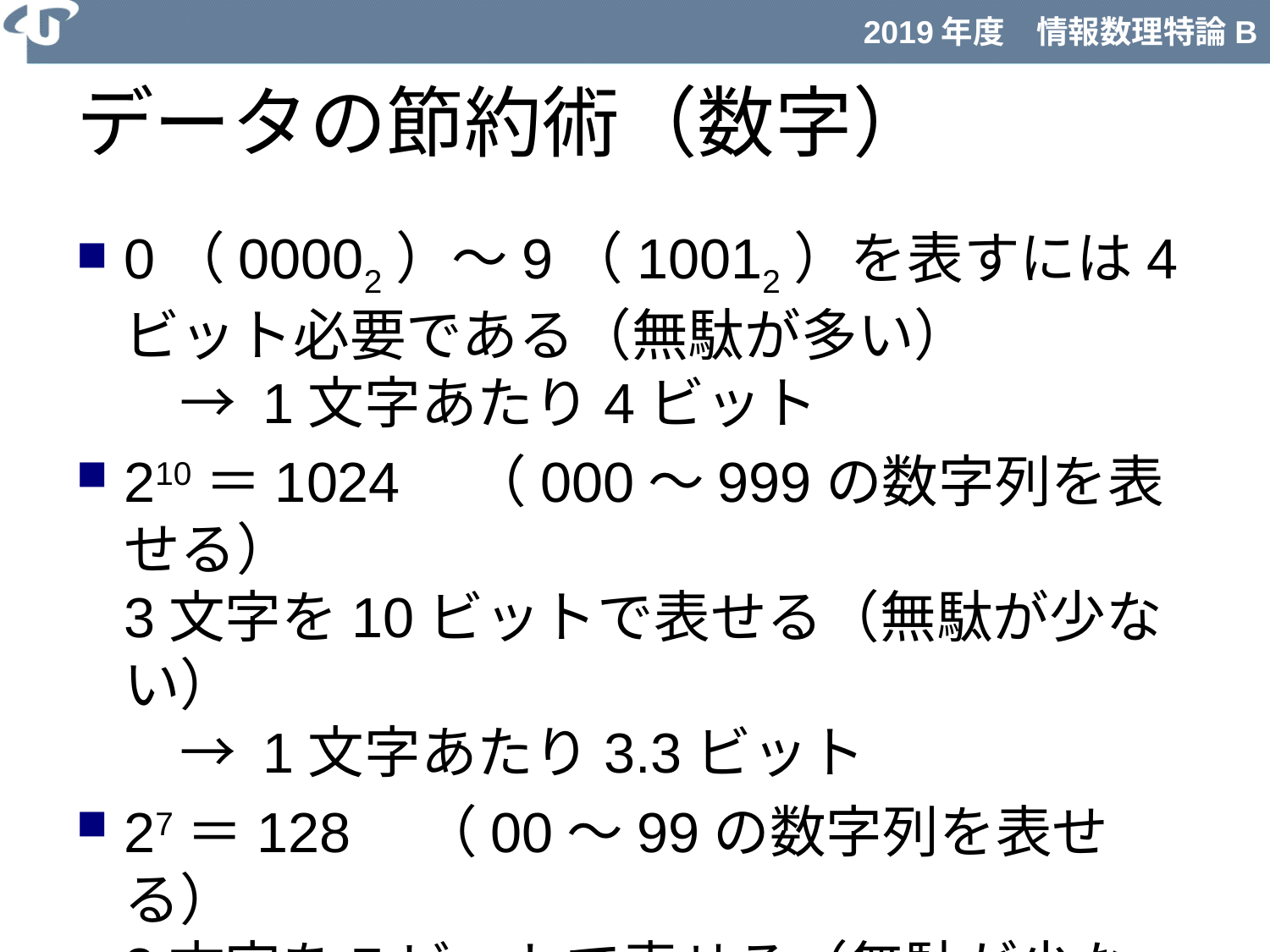

# データの節約術（数字）
0（00002）～9（10012）を表すには4ビット必要である（無駄が多い）
　→ 1文字あたり4ビット
210＝1024　（000～999の数字列を表せる）
3文字を10ビットで表せる（無駄が少ない）
　→ 1文字あたり3.3ビット
27＝128　（00～99の数字列を表せる）
2文字を7ビットで表せる（無駄が少ない）
　→ 1文字あたり3.5ビット